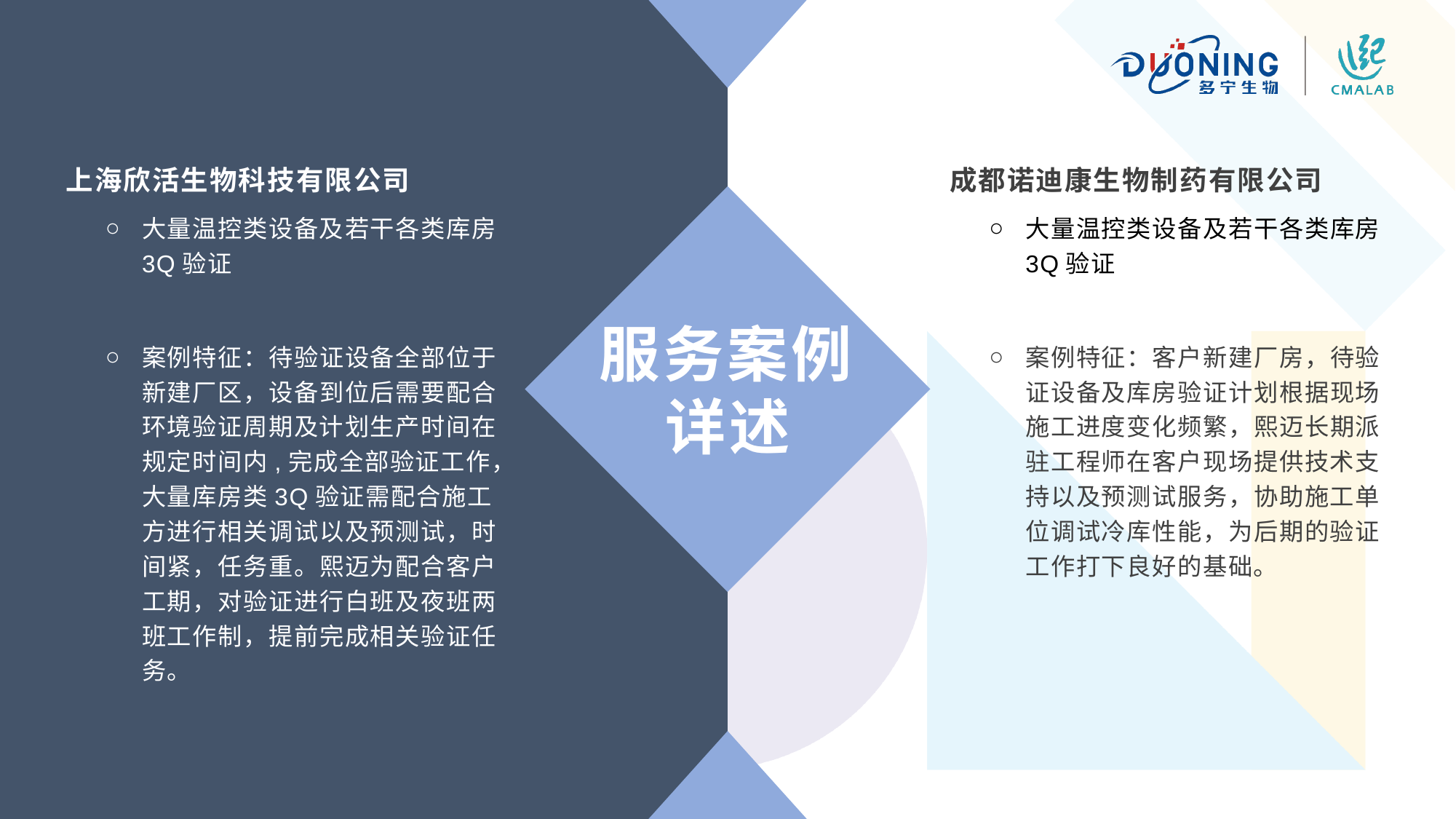

上海欣活生物科技有限公司
大量温控类设备及若干各类库房3Q验证

案例特征：待验证设备全部位于新建厂区，设备到位后需要配合环境验证周期及计划生产时间在规定时间内,完成全部验证工作，大量库房类3Q验证需配合施工方进行相关调试以及预测试，时间紧，任务重。熙迈为配合客户工期，对验证进行白班及夜班两班工作制，提前完成相关验证任务。
成都诺迪康生物制药有限公司
大量温控类设备及若干各类库房3Q验证

案例特征：客户新建厂房，待验证设备及库房验证计划根据现场施工进度变化频繁，熙迈长期派驻工程师在客户现场提供技术支持以及预测试服务，协助施工单位调试冷库性能，为后期的验证工作打下良好的基础。

服务案例详述